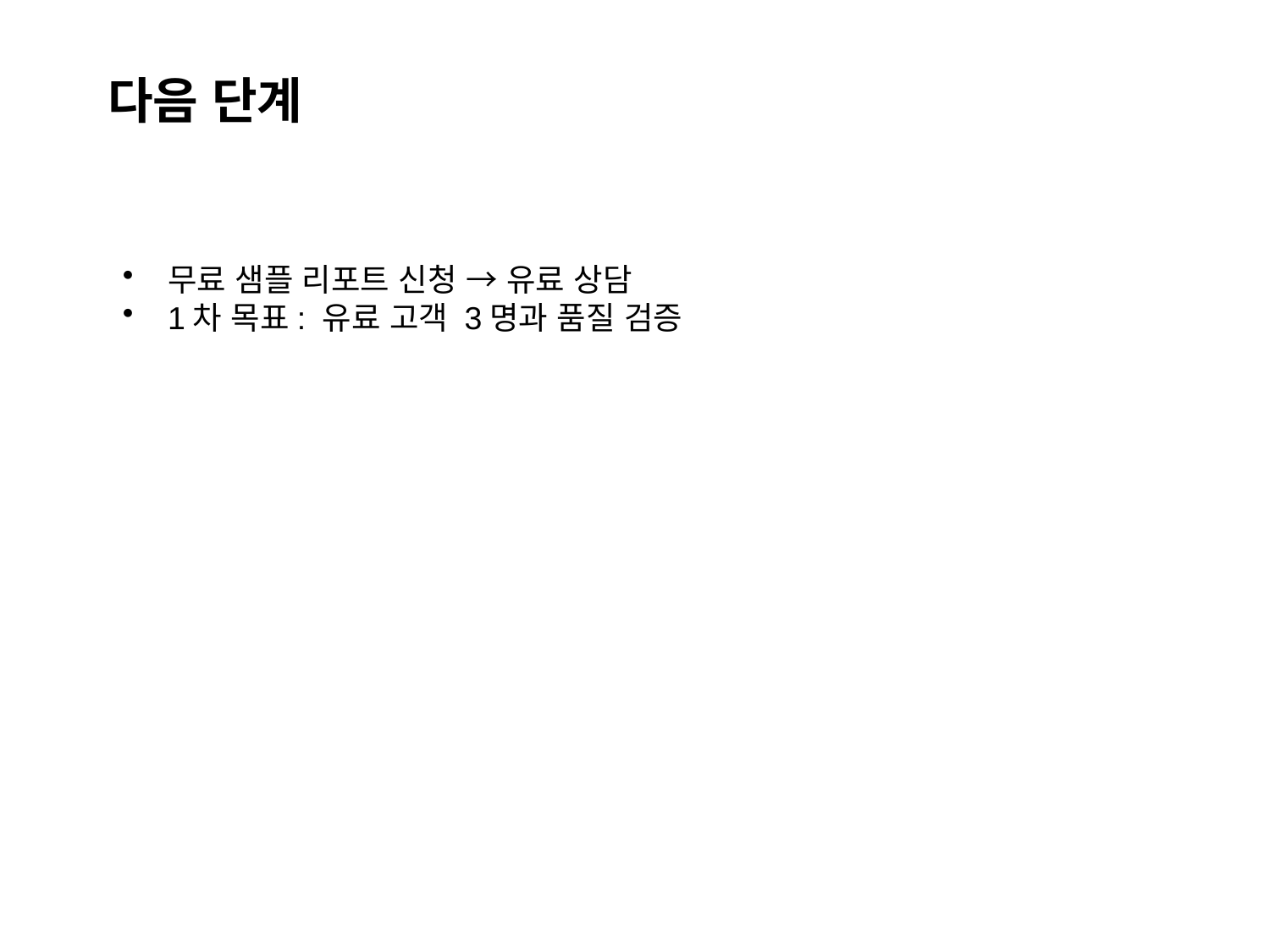

# 다음 단계
무료 샘플 리포트 신청 → 유료 상담
1차 목표: 유료 고객 3명과 품질 검증